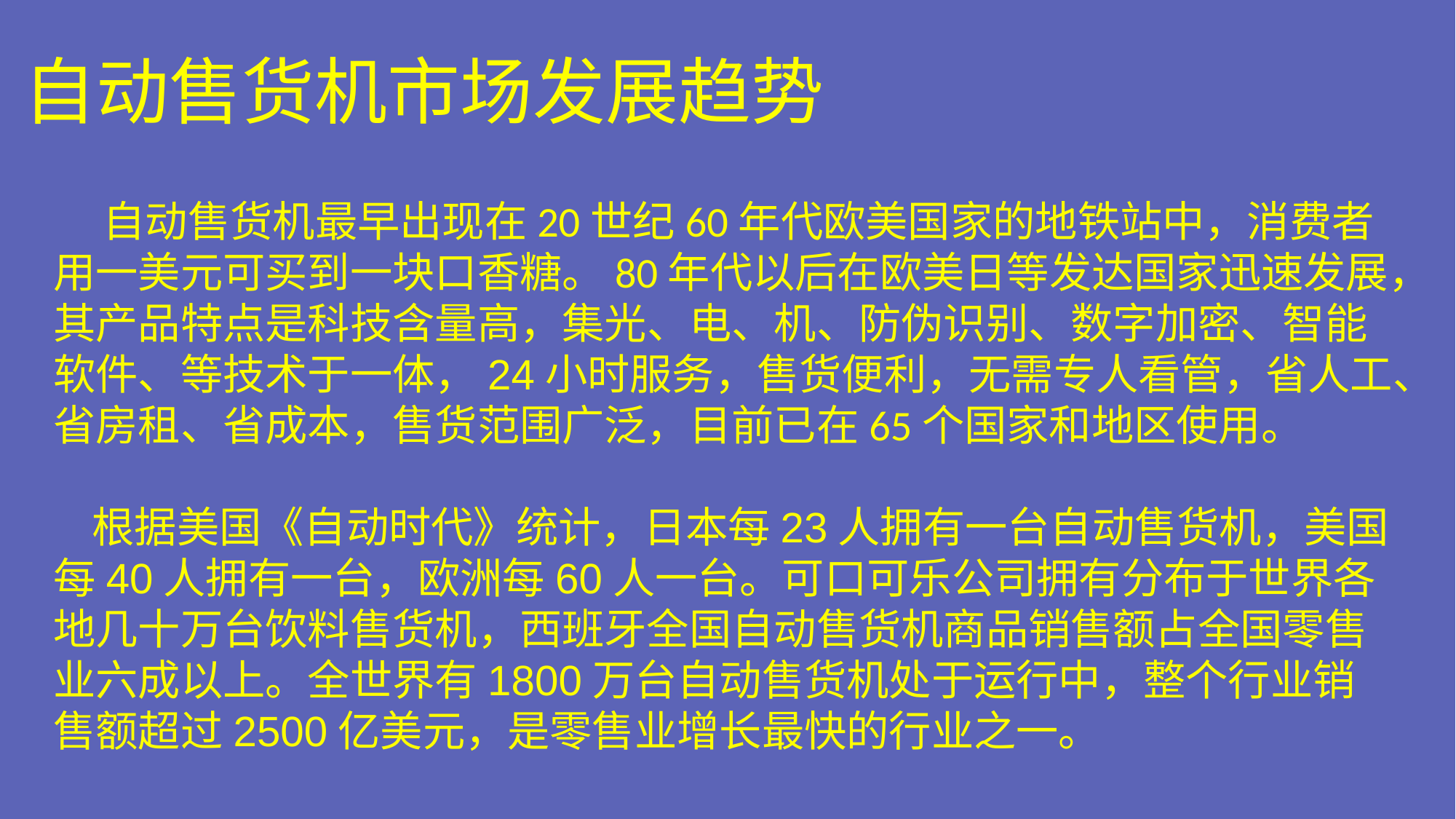

# 自动售货机市场发展趋势
     自动售货机最早出现在20世纪60年代欧美国家的地铁站中，消费者用一美元可买到一块口香糖。80年代以后在欧美日等发达国家迅速发展，其产品特点是科技含量高，集光、电、机、防伪识别、数字加密、智能软件、等技术于一体，24小时服务，售货便利，无需专人看管，省人工、省房租、省成本，售货范围广泛，目前已在65个国家和地区使用。

   根据美国《自动时代》统计，日本每23人拥有一台自动售货机，美国每40人拥有一台，欧洲每60人一台。可口可乐公司拥有分布于世界各地几十万台饮料售货机，西班牙全国自动售货机商品销售额占全国零售业六成以上。全世界有1800万台自动售货机处于运行中，整个行业销售额超过2500亿美元，是零售业增长最快的行业之一。

，